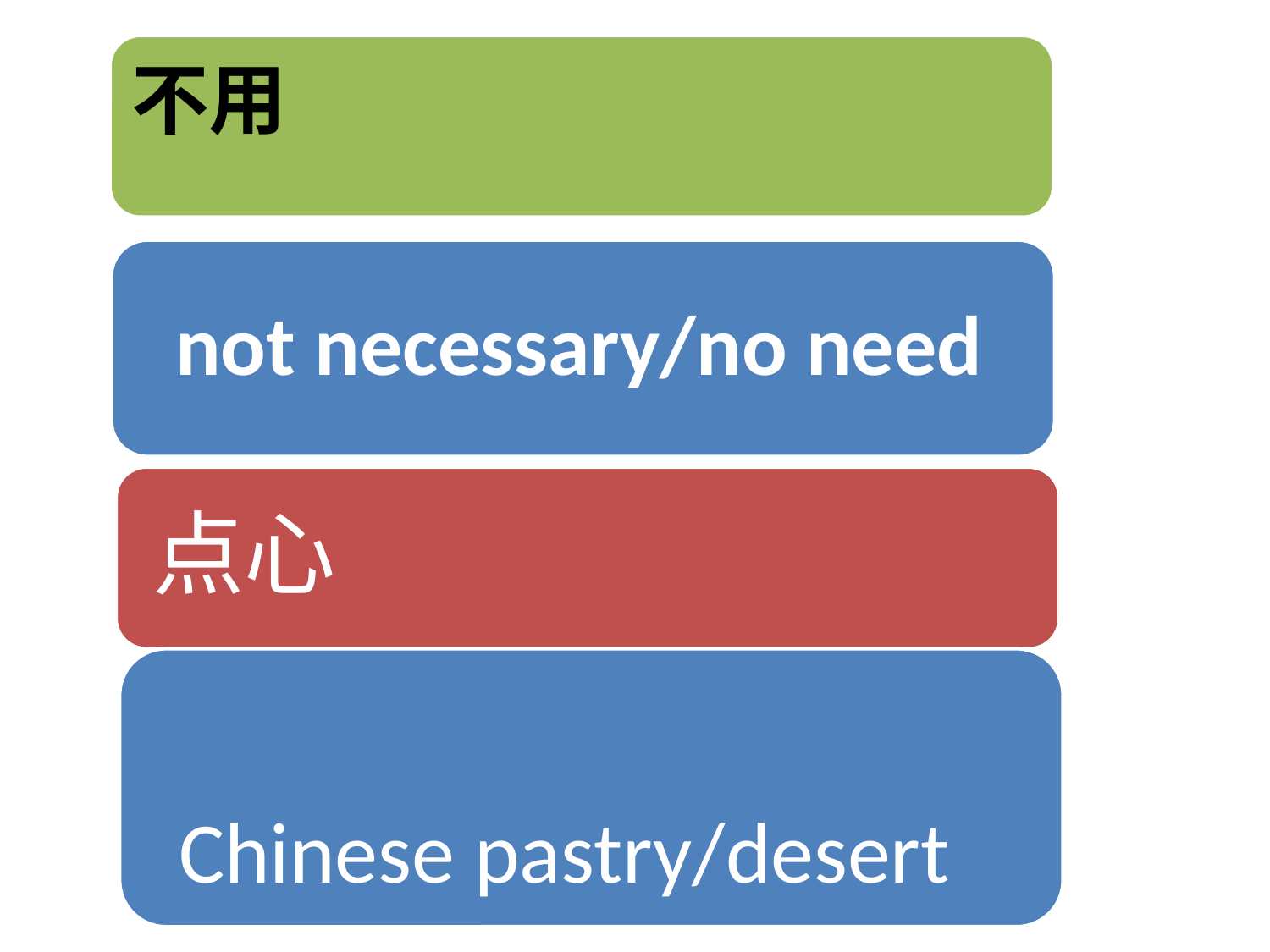

不用

 not necessary/no need

点心

 Chinese pastry/desert